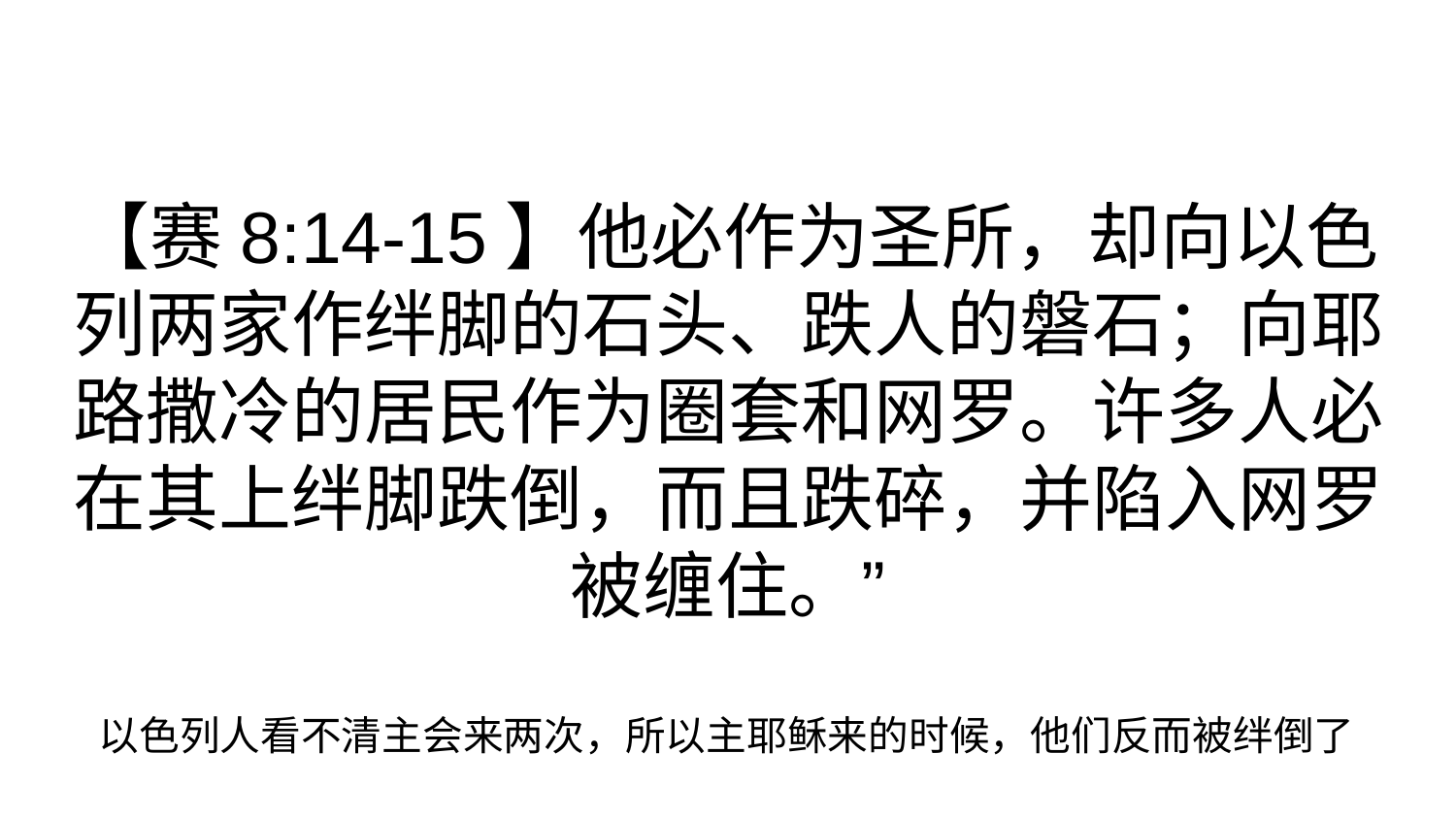

# 【赛8:14-15】他必作为圣所，却向以色列两家作绊脚的石头、跌人的磐石；向耶路撒冷的居民作为圈套和网罗。许多人必在其上绊脚跌倒，而且跌碎，并陷入网罗被缠住。”
以色列人看不清主会来两次，所以主耶稣来的时候，他们反而被绊倒了